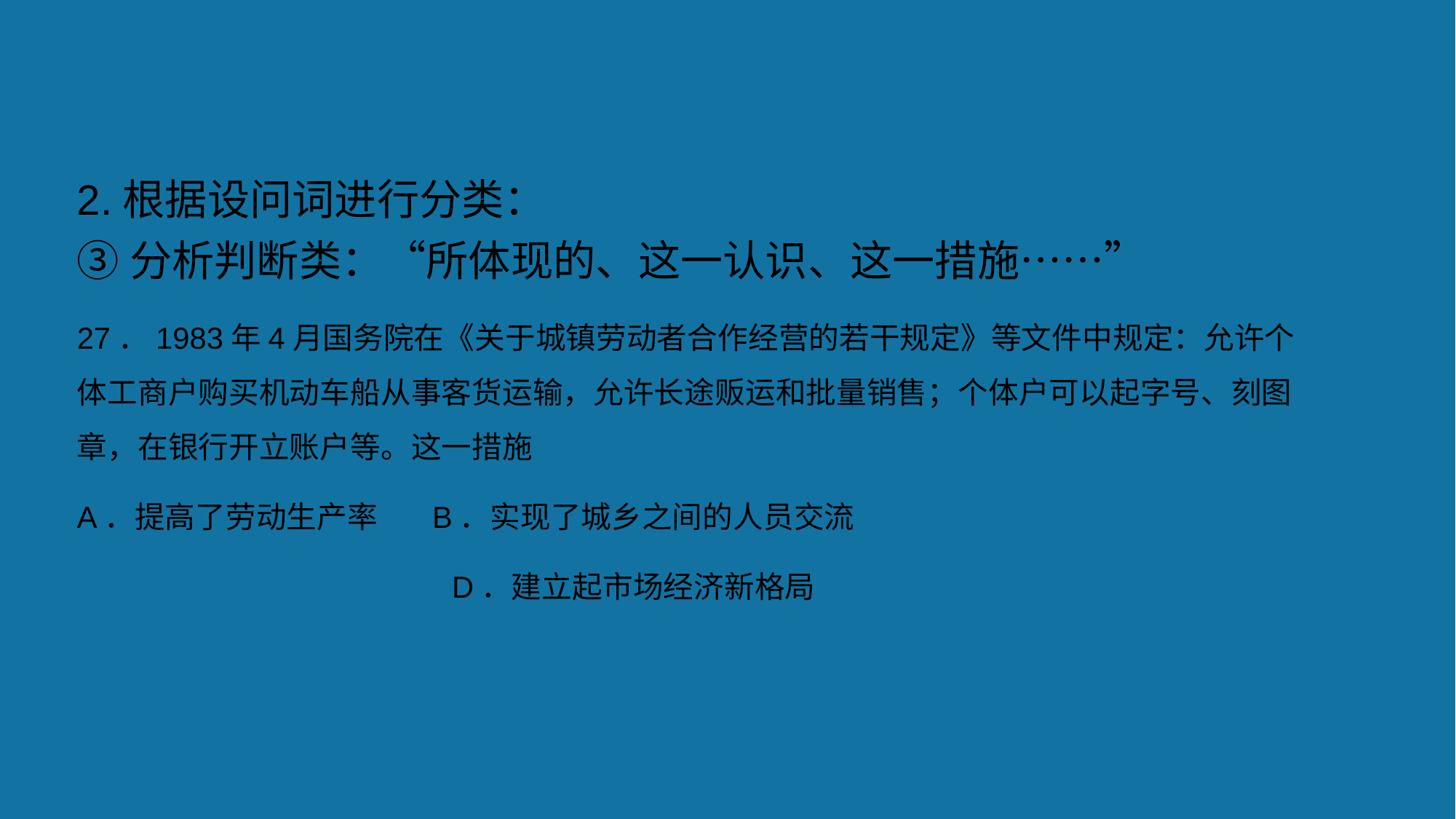

四、注重方法培养，提升解题能力
2.根据设问词进行分类：
③分析判断类：“所体现的、这一认识、这一措施……”
27．1983年4月国务院在《关于城镇劳动者合作经营的若干规定》等文件中规定：允许个体工商户购买机动车船从事客货运输，允许长途贩运和批量销售；个体户可以起字号、刻图章，在银行开立账户等。这一措施
A．提高了劳动生产率       B．实现了城乡之间的人员交流
C．活跃了城乡商品市场     D．建立起市场经济新格局